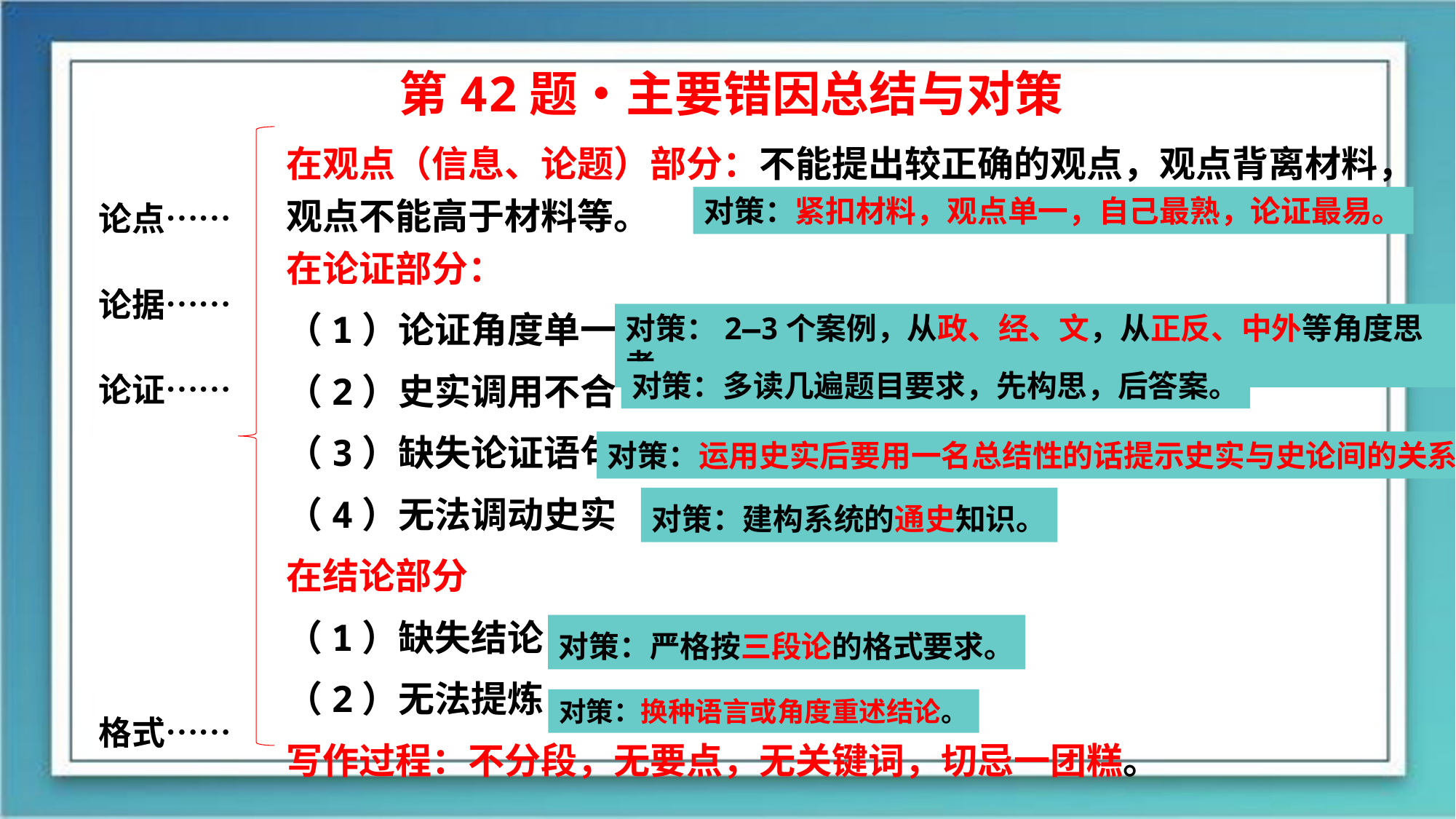

第42题•主要错因总结与对策

在观点（信息、论题）部分：不能提出较正确的观点，观点背离材料，观点不能高于材料等。
在论证部分：
（1）论证角度单一
（2）史实调用不合
（3）缺失论证语句
（4）无法调动史实
在结论部分
（1）缺失结论
（2）无法提炼
写作过程：不分段，无要点，无关键词，切忌一团糕。

对策：紧扣材料，观点单一，自己最熟，论证最易。
论点……

论据……

论证……

格式……
对策：2—3个案例，从政、经、文，从正反、中外等角度思考
对策：多读几遍题目要求，先构思，后答案。
对策：运用史实后要用一名总结性的话提示史实与史论间的关系。
对策：建构系统的通史知识。
对策：严格按三段论的格式要求。
对策：换种语言或角度重述结论。